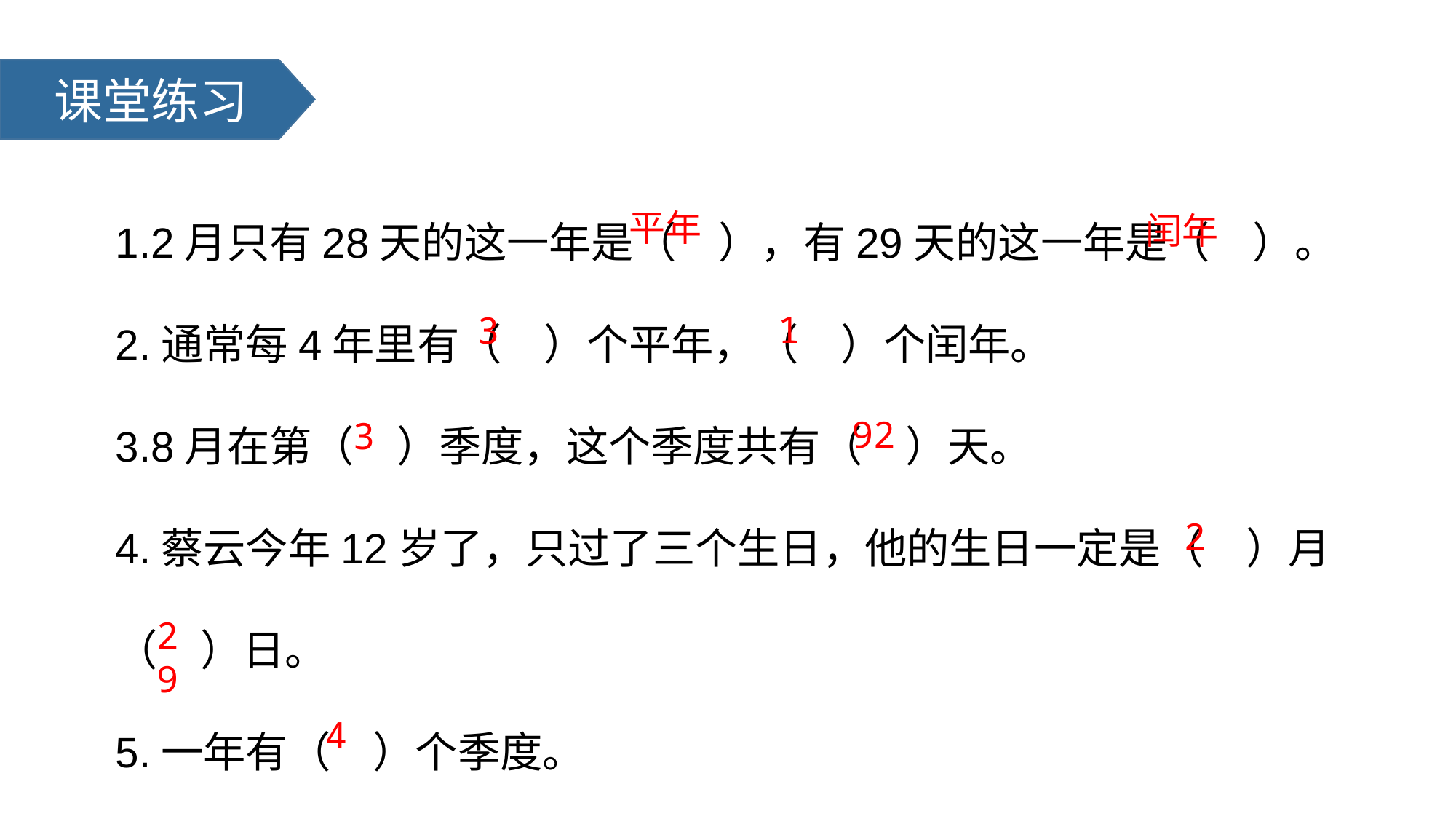

课堂练习
1.2月只有28天的这一年是（　），有29天的这一年是（　）。
2.通常每4年里有（　）个平年，（　）个闰年。
3.8月在第（　）季度，这个季度共有（　）天。
4.蔡云今年12岁了，只过了三个生日，他的生日一定是（　）月（　）日。
5.一年有（　）个季度。
平年
闰年
1
3
92
3
2
29
4